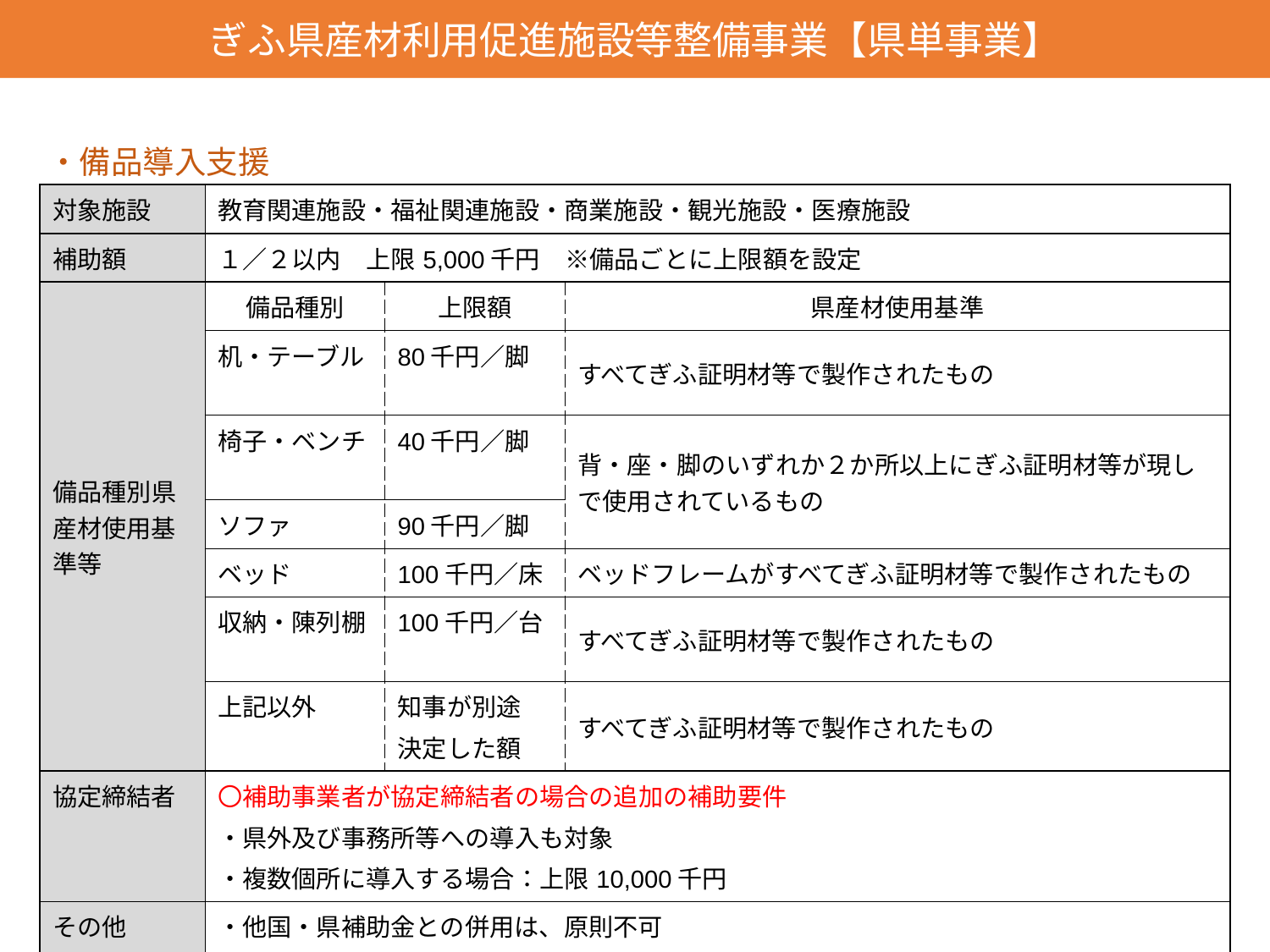

ぎふ県産材利用促進施設等整備事業【県単事業】
・備品導入支援
| 対象施設 | 教育関連施設・福祉関連施設・商業施設・観光施設・医療施設 |  |  |
| --- | --- | --- | --- |
| 補助額 | １／２以内　上限5,000千円　※備品ごとに上限額を設定 |  |  |
| 備品種別県産材使用基準等 | 備品種別 | 上限額 | 県産材使用基準 |
|  | 机・テーブル | 80千円／脚 | すべてぎふ証明材等で製作されたもの |
|  | 椅子・ベンチ | 40千円／脚 | 背・座・脚のいずれか２か所以上にぎふ証明材等が現しで使用されているもの |
|  | ソファ | 90千円／脚 |  |
|  | ベッド | 100千円／床 | ベッドフレームがすべてぎふ証明材等で製作されたもの |
|  | 収納・陳列棚 | 100千円／台 | すべてぎふ証明材等で製作されたもの |
|  | 上記以外 | 知事が別途 決定した額 | すべてぎふ証明材等で製作されたもの |
| 協定締結者 | 〇補助事業者が協定締結者の場合の追加の補助要件 ・県外及び事務所等への導入も対象 ・複数個所に導入する場合：上限10,000千円 |  |  |
| その他 | ・他国・県補助金との併用は、原則不可 ・市町村単独補助は可 |  |  |